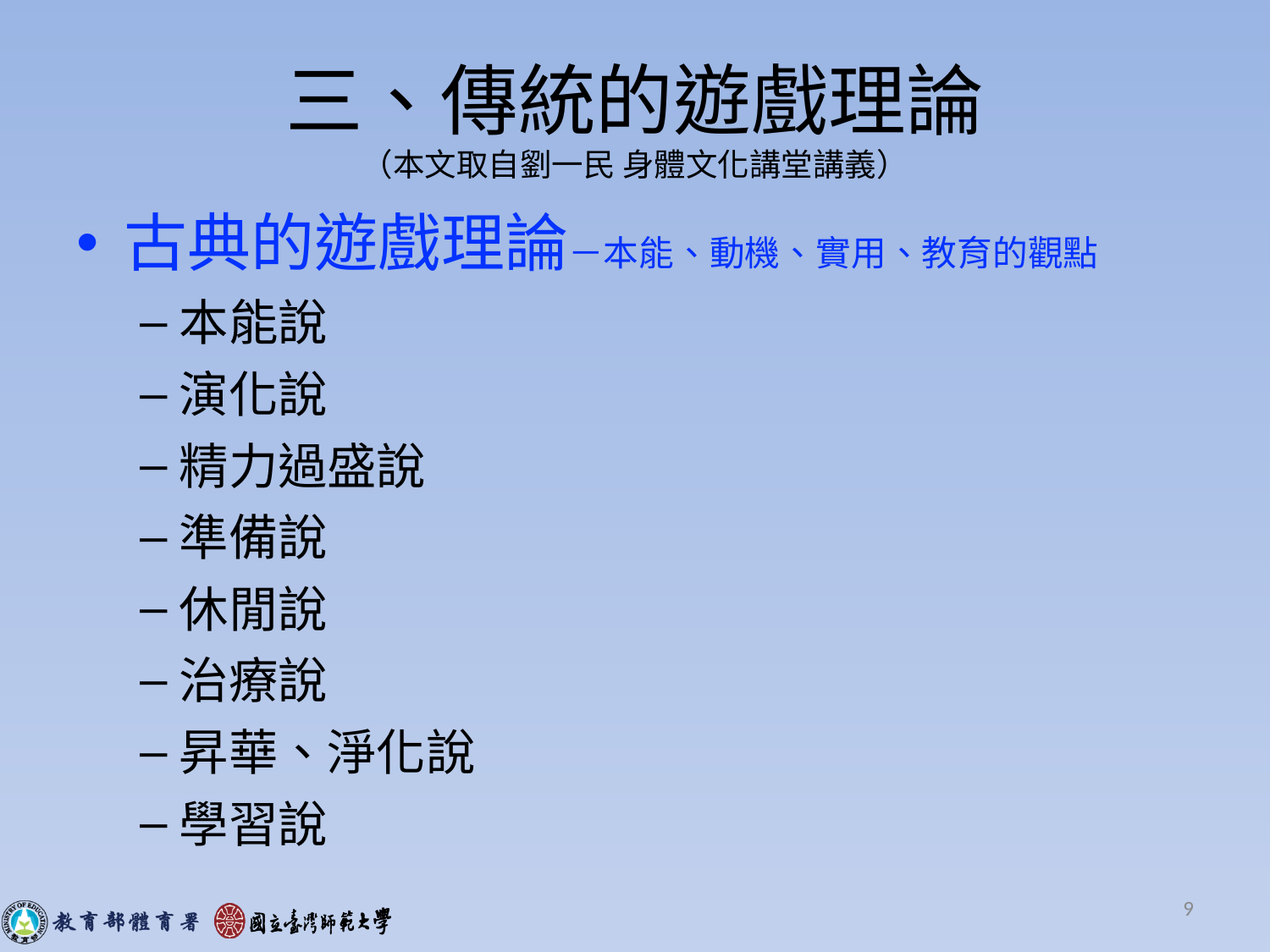

# 三、傳統的遊戲理論 （本文取自劉一民 身體文化講堂講義）
古典的遊戲理論－本能、動機、實用、教育的觀點
本能說
演化說
精力過盛說
準備說
休閒說
治療說
昇華、淨化說
學習說

9